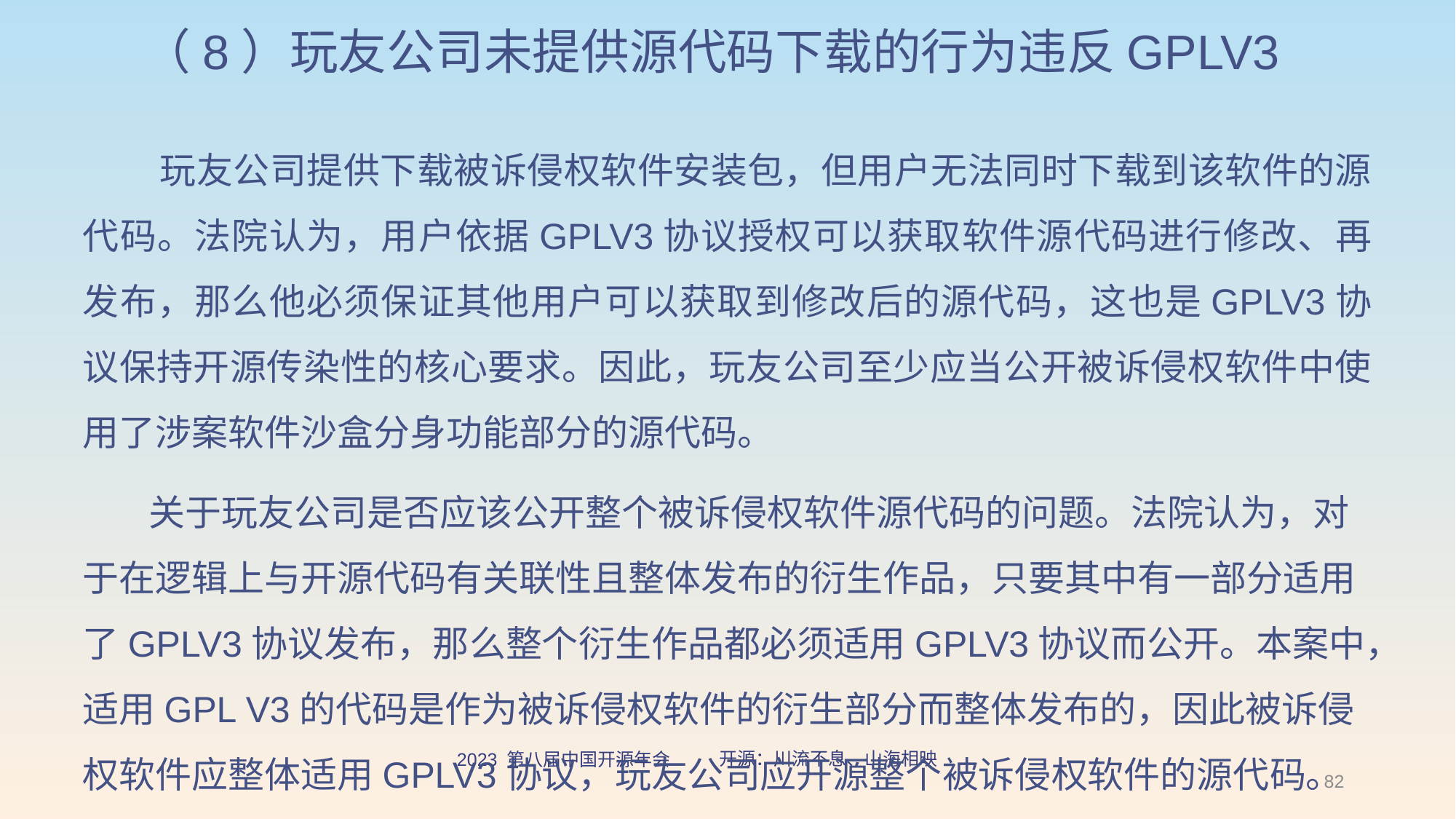

# （8）玩友公司未提供源代码下载的行为违反GPLV3
        玩友公司提供下载被诉侵权软件安装包，但用户无法同时下载到该软件的源代码。法院认为，用户依据GPLV3协议授权可以获取软件源代码进行修改、再发布，那么他必须保证其他用户可以获取到修改后的源代码，这也是GPLV3协议保持开源传染性的核心要求。因此，玩友公司至少应当公开被诉侵权软件中使用了涉案软件沙盒分身功能部分的源代码。
       关于玩友公司是否应该公开整个被诉侵权软件源代码的问题。法院认为，对于在逻辑上与开源代码有关联性且整体发布的衍生作品，只要其中有一部分适用了GPLV3协议发布，那么整个衍生作品都必须适用GPLV3协议而公开。本案中，适用GPL V3的代码是作为被诉侵权软件的衍生部分而整体发布的，因此被诉侵权软件应整体适用GPLV3协议，玩友公司应开源整个被诉侵权软件的源代码。
82